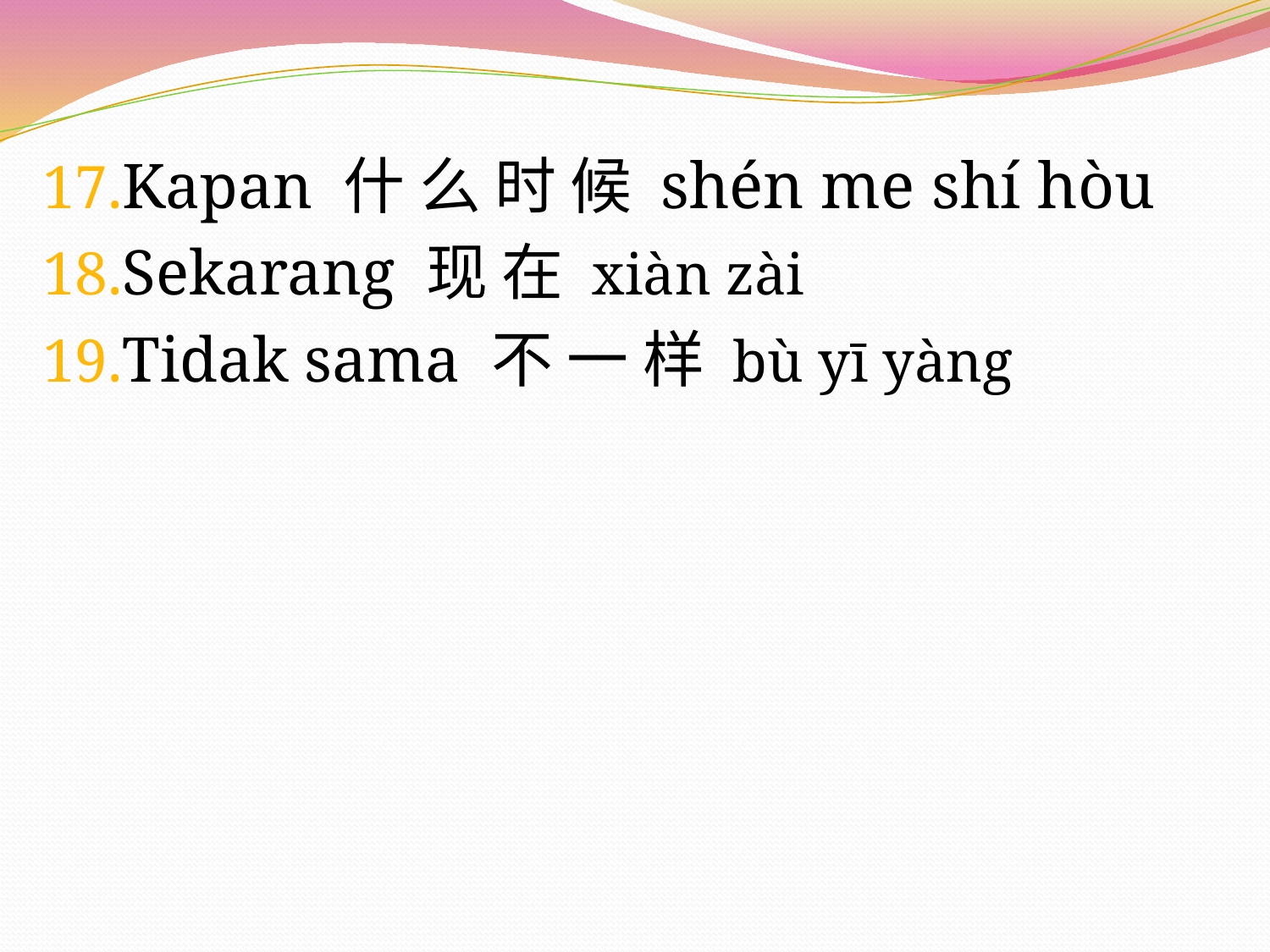

Kapan 什 么 时 候 shén me shí hòu
Sekarang 现 在 xiàn zài
Tidak sama 不 一 样 bù yī yàng